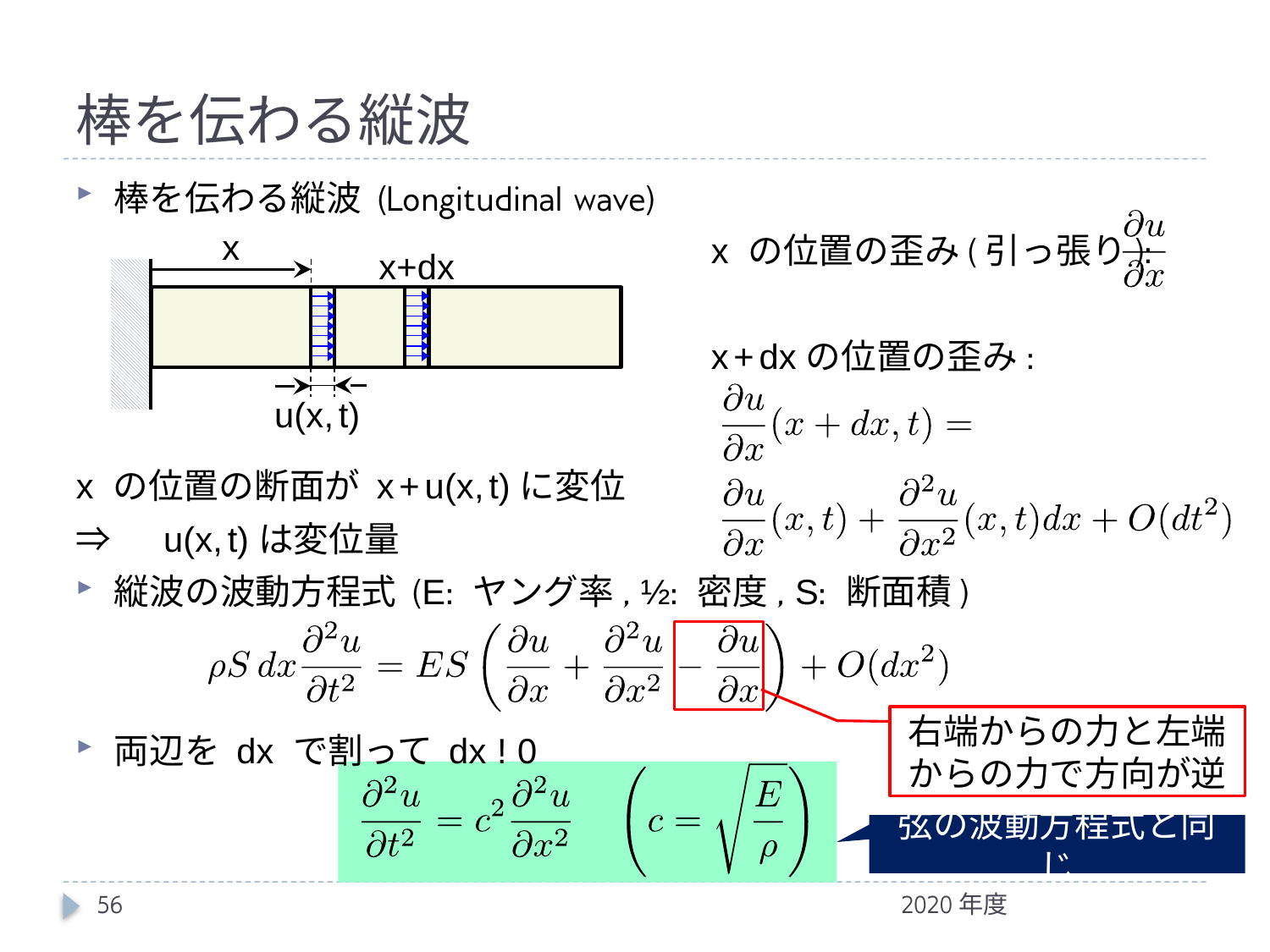

# 棒を伝わる縦波
棒を伝わる縦波 (Longitudinal wave)
					x の位置の歪み(引っ張り):

					x + dx の位置の歪み:

x の位置の断面が x + u(x, t) に変位
⇒　u(x, t) は変位量
縦波の波動方程式 (E: ヤング率, ½: 密度, S: 断面積)

両辺を dx で割って dx ! 0

x
x+dx

u(x, t)

右端からの力と左端からの力で方向が逆

弦の波動方程式と同じ
56
2020年度